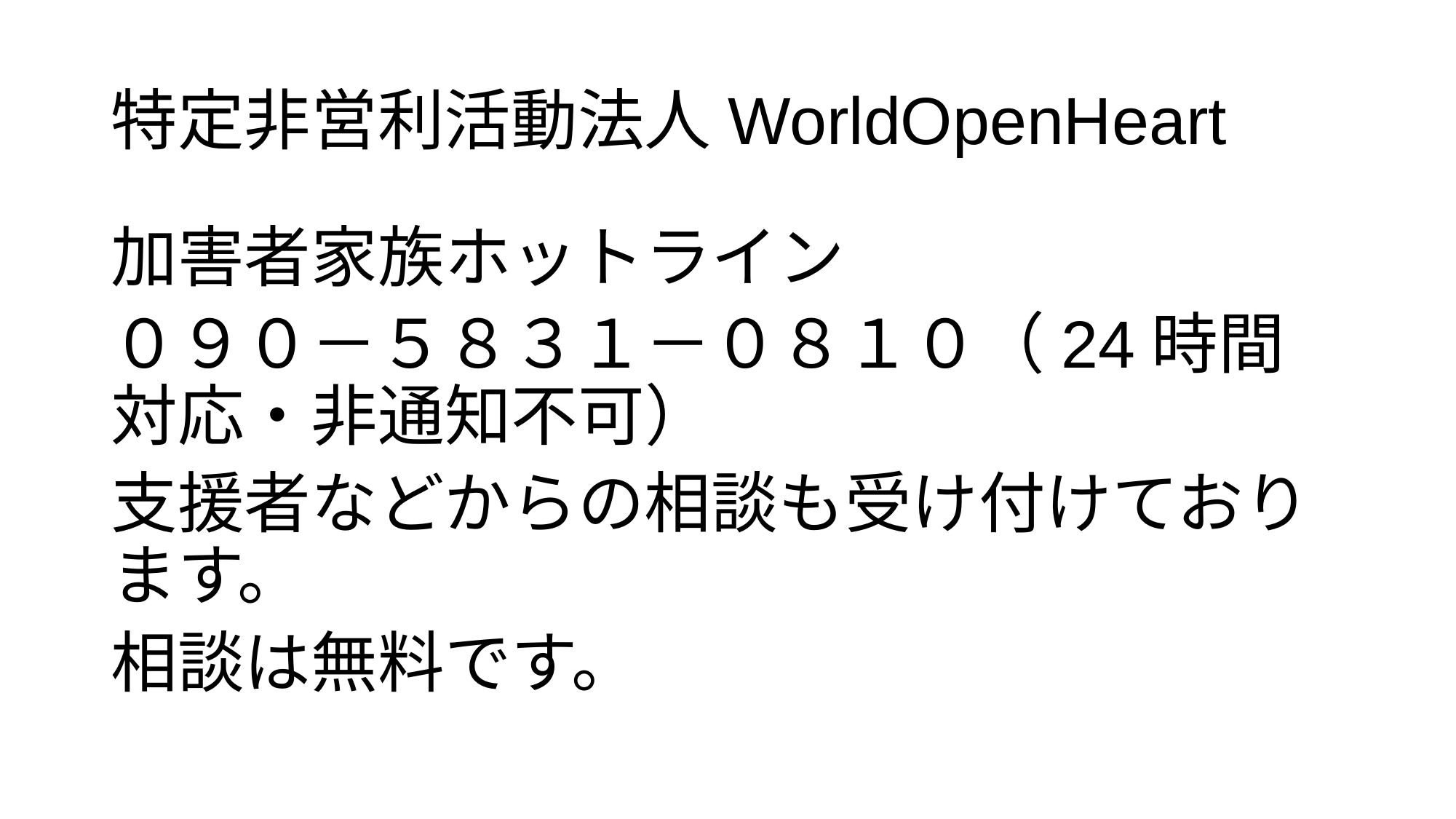

# 特定非営利活動法人WorldOpenHeart
加害者家族ホットライン
０９０－５８３１－０８１０（24時間対応・非通知不可）
支援者などからの相談も受け付けております。
相談は無料です。